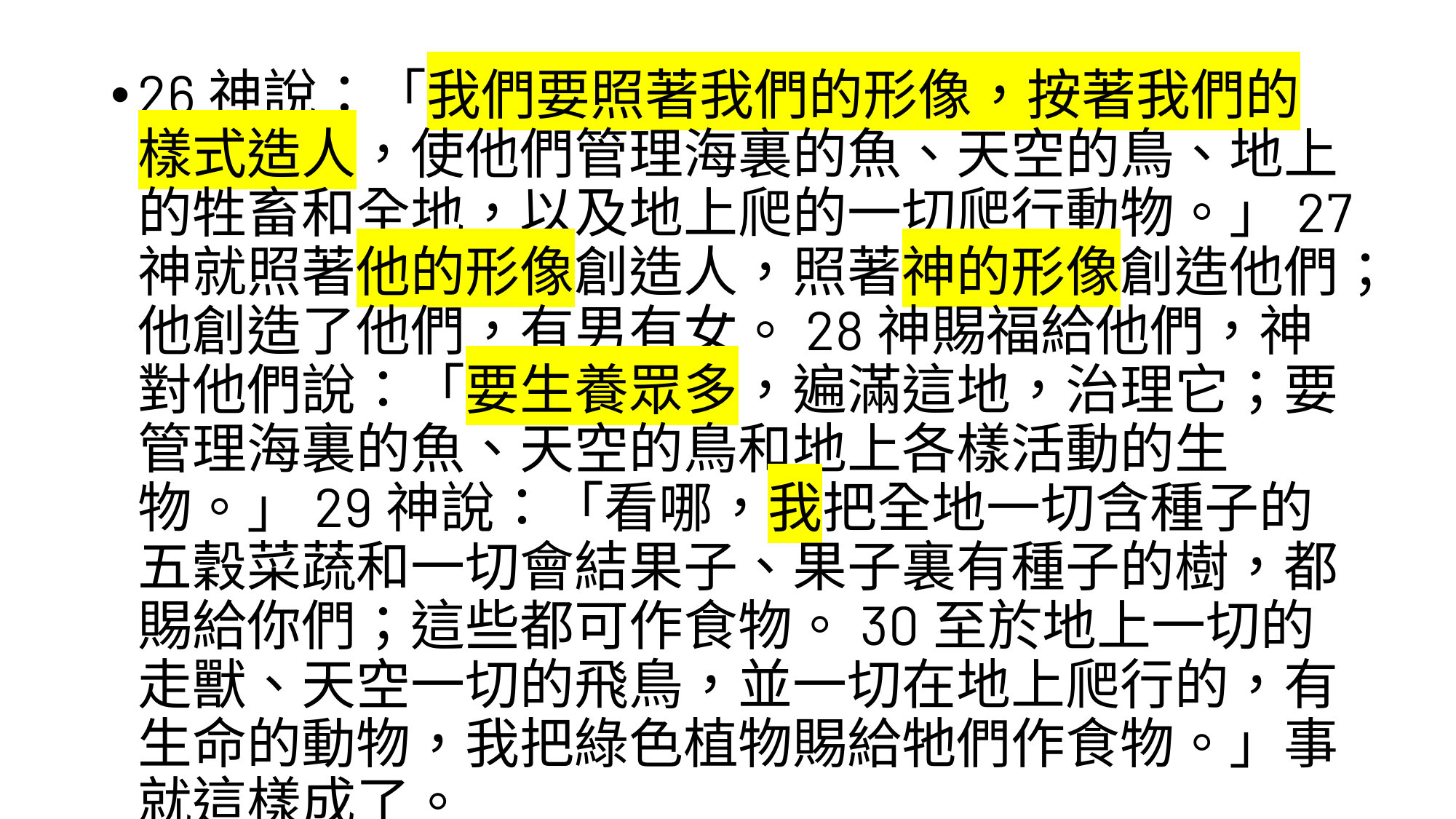

26神說：「我們要照著我們的形像，按著我們的樣式造人，使他們管理海裏的魚、天空的鳥、地上的牲畜和全地，以及地上爬的一切爬行動物。」27神就照著他的形像創造人，照著神的形像創造他們；他創造了他們，有男有女。28神賜福給他們，神對他們說：「要生養眾多，遍滿這地，治理它；要管理海裏的魚、天空的鳥和地上各樣活動的生物。」29神說：「看哪，我把全地一切含種子的五穀菜蔬和一切會結果子、果子裏有種子的樹，都賜給你們；這些都可作食物。30至於地上一切的走獸、天空一切的飛鳥，並一切在地上爬行的，有生命的動物，我把綠色植物賜給牠們作食物。」事就這樣成了。